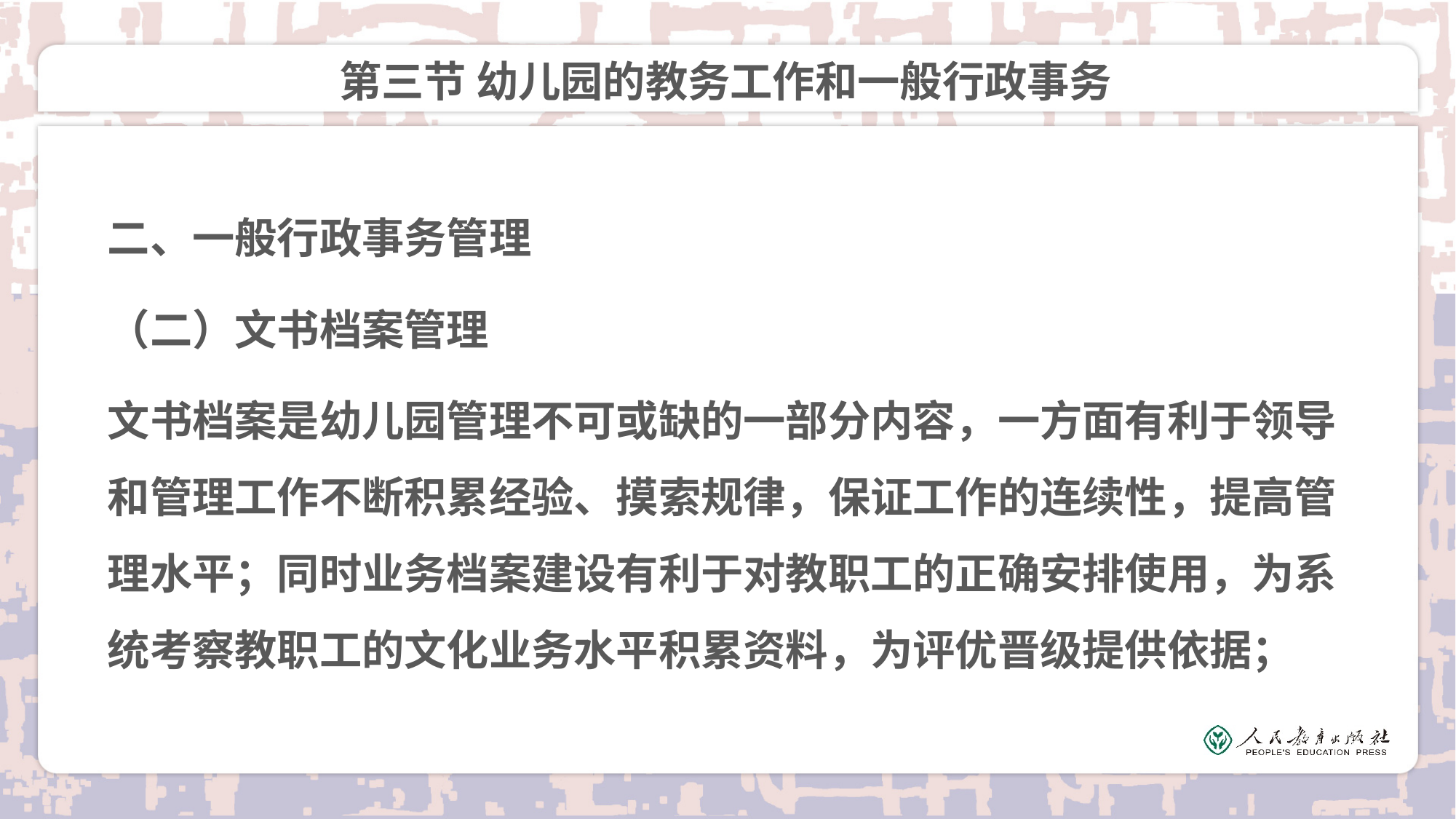

# 第三节 幼儿园的教务工作和一般行政事务
二、一般行政事务管理
（二）文书档案管理
文书档案是幼儿园管理不可或缺的一部分内容，一方面有利于领导和管理工作不断积累经验、摸索规律，保证工作的连续性，提高管理水平；同时业务档案建设有利于对教职工的正确安排使用，为系统考察教职工的文化业务水平积累资料，为评优晋级提供依据；